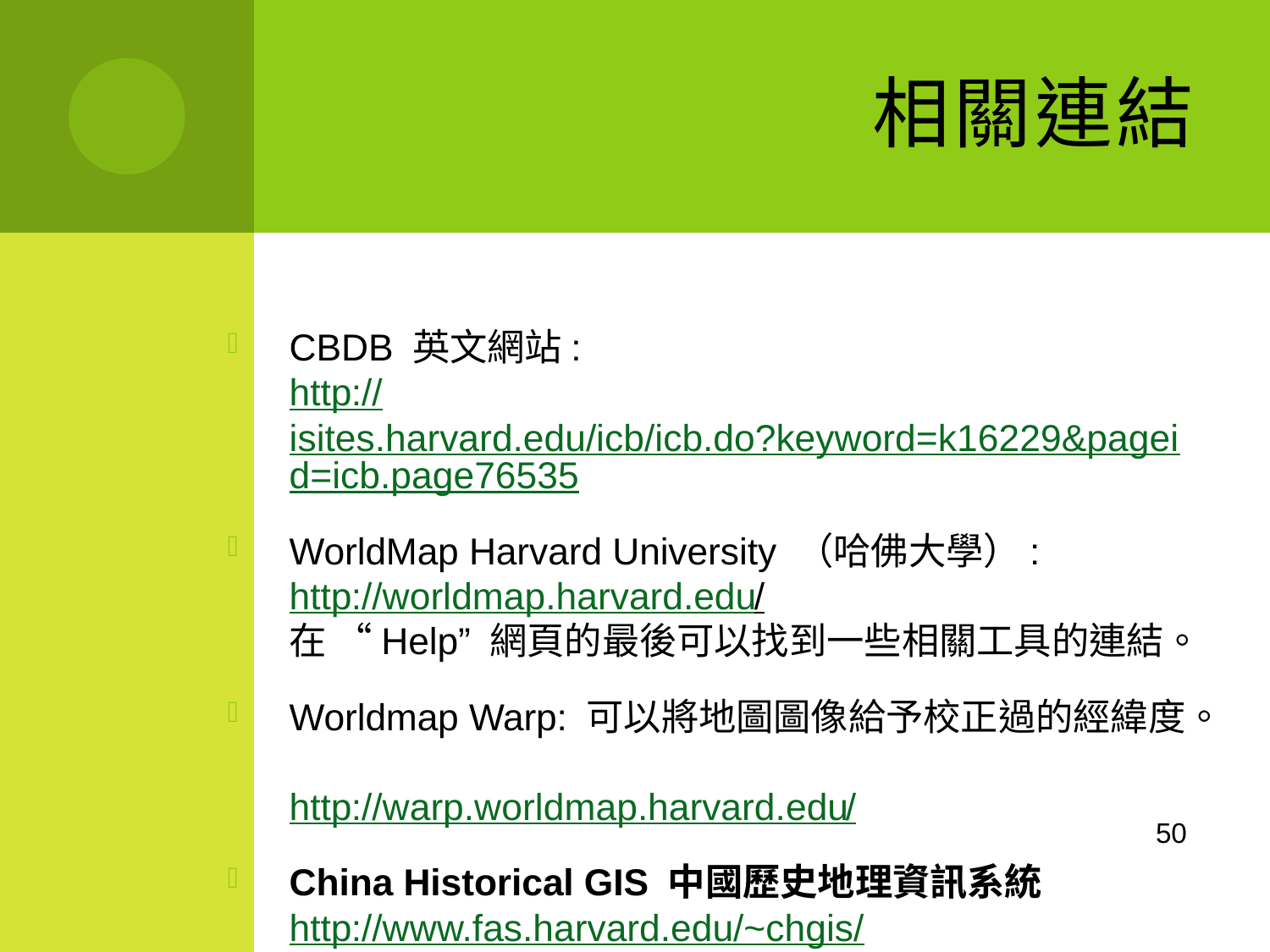

# 相關連結
CBDB 英文網站:
http://isites.harvard.edu/icb/icb.do?keyword=k16229&pageid=icb.page76535
WorldMap Harvard University （哈佛大學）:
http://worldmap.harvard.edu/
在 “Help” 網頁的最後可以找到一些相關工具的連結。
Worldmap Warp: 可以將地圖圖像給予校正過的經緯度。
http://warp.worldmap.harvard.edu/
China Historical GIS 中國歷史地理資訊系統
http://www.fas.harvard.edu/~chgis/

50